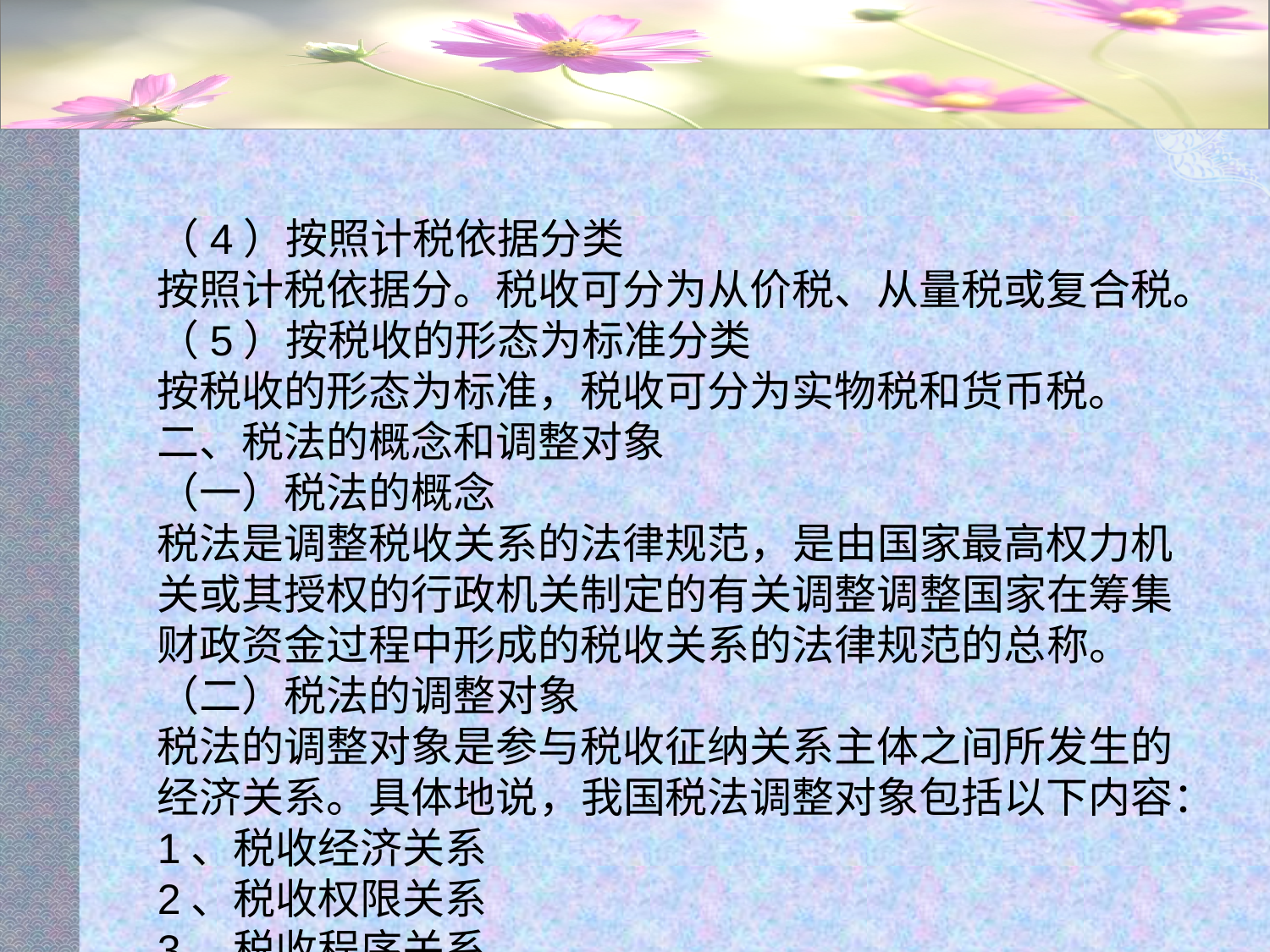

#
（4）按照计税依据分类
按照计税依据分。税收可分为从价税、从量税或复合税。
（5）按税收的形态为标准分类
按税收的形态为标准，税收可分为实物税和货币税。
二、税法的概念和调整对象
（一）税法的概念
税法是调整税收关系的法律规范，是由国家最高权力机关或其授权的行政机关制定的有关调整调整国家在筹集财政资金过程中形成的税收关系的法律规范的总称。
（二）税法的调整对象
税法的调整对象是参与税收征纳关系主体之间所发生的经济关系。具体地说，我国税法调整对象包括以下内容：
1、税收经济关系
2、税收权限关系
3、税收程序关系